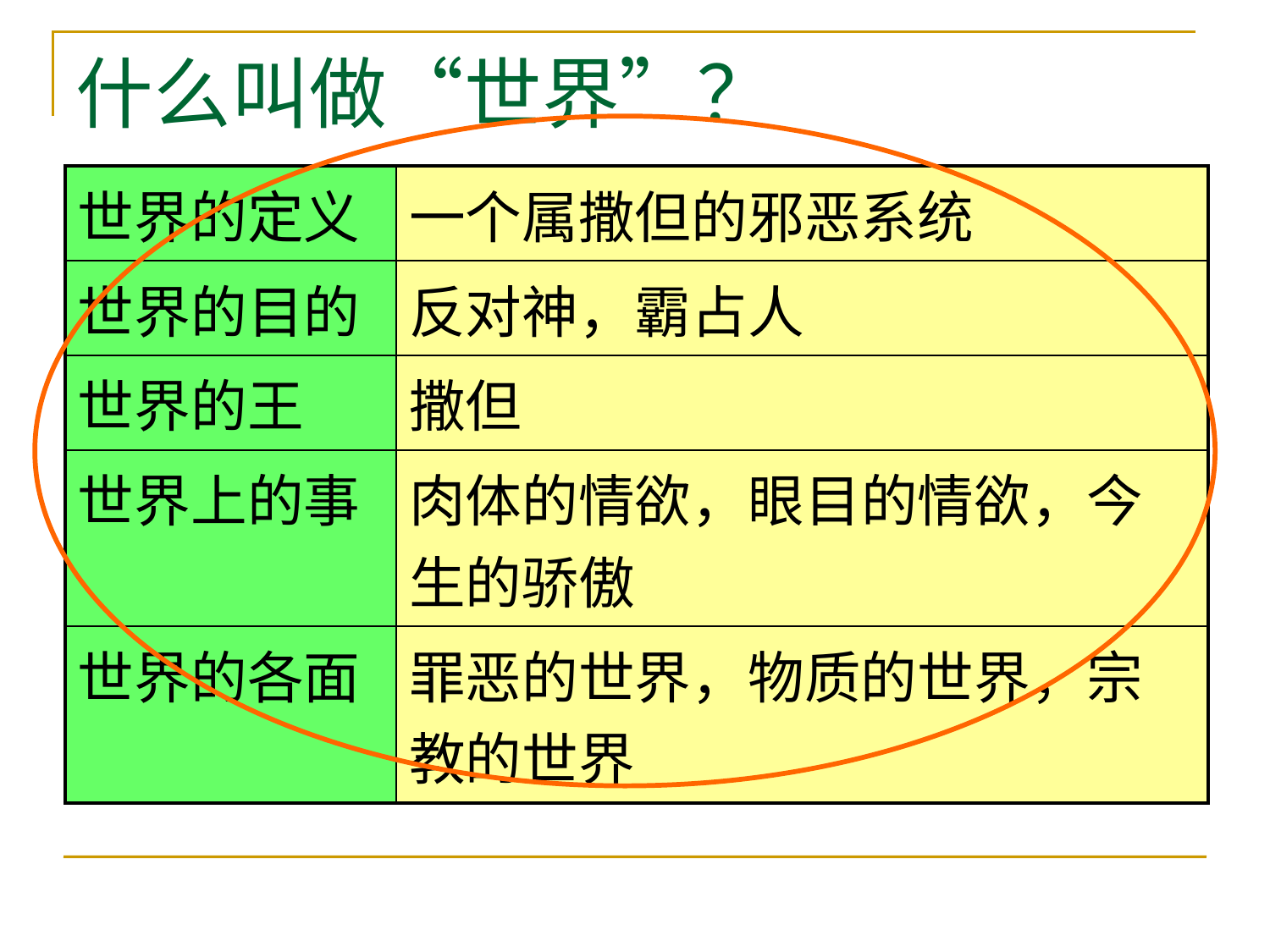

# 什么叫做“世界”？

| 世界的定义 | 一个属撒但的邪恶系统 |
| --- | --- |
| 世界的目的 | 反对神，霸占人 |
| 世界的王 | 撒但 |
| 世界上的事 | 肉体的情欲，眼目的情欲，今生的骄傲 |
| 世界的各面 | 罪恶的世界，物质的世界，宗教的世界 |